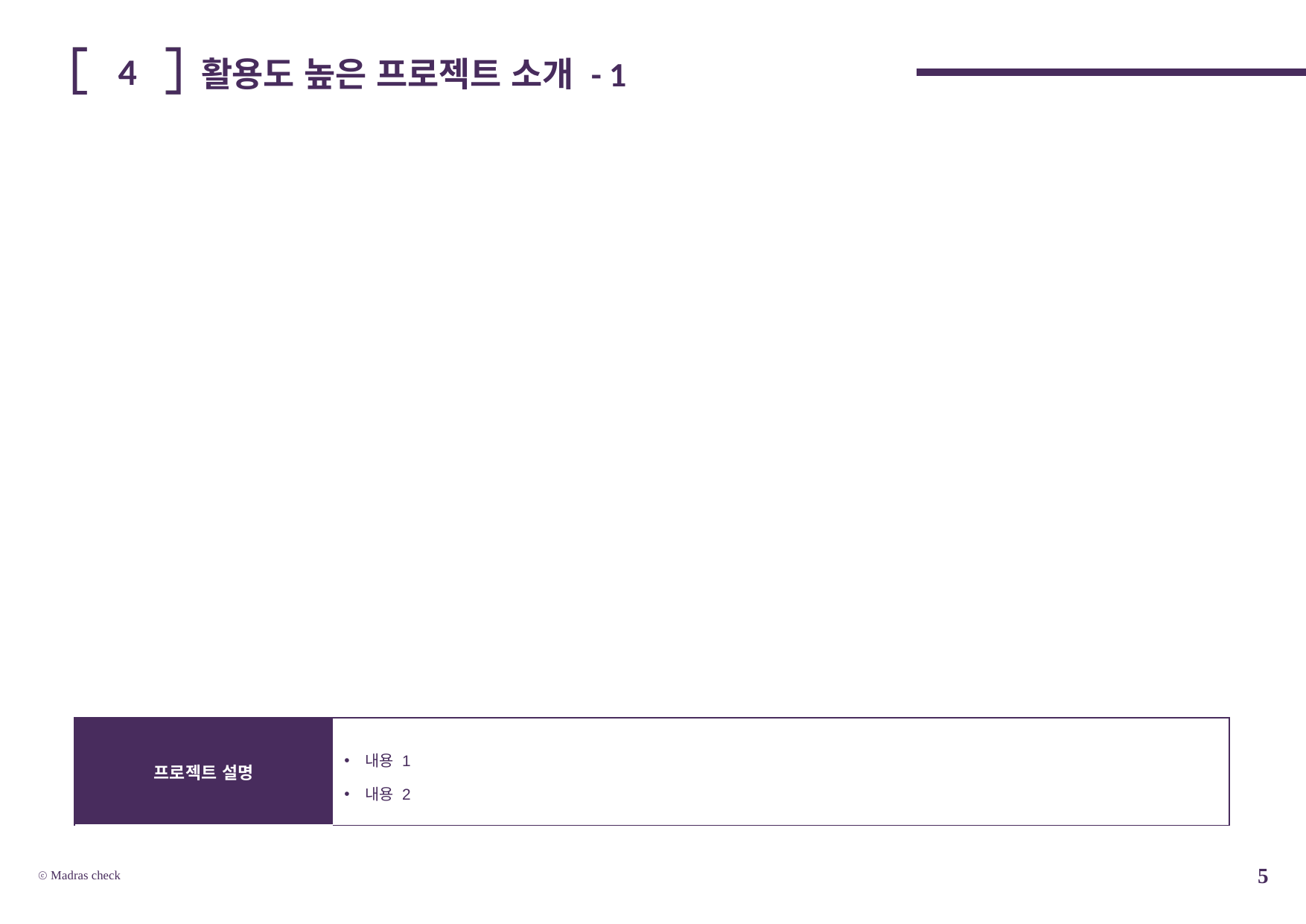

# 활용도 높은 프로젝트 소개 - 1
4
| 프로젝트 설명 | 내용 1 내용 2 |
| --- | --- |
5
ⓒ Madras check